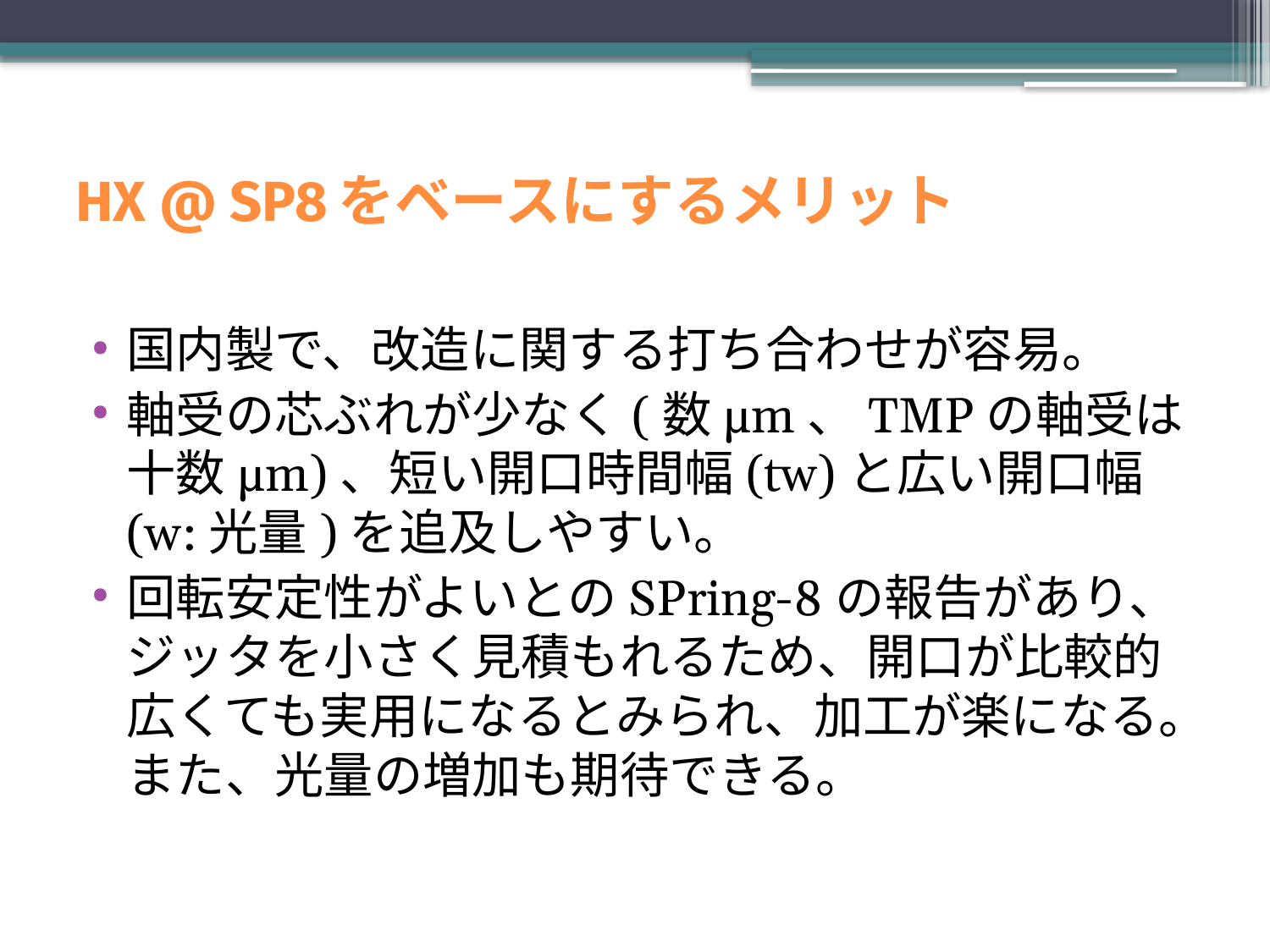

# HX @ SP8をベースにするメリット
国内製で、改造に関する打ち合わせが容易。
軸受の芯ぶれが少なく(数μm、TMPの軸受は十数μm)、短い開口時間幅(tw)と広い開口幅(w:光量)を追及しやすい。
回転安定性がよいとのSPring-8の報告があり、ジッタを小さく見積もれるため、開口が比較的広くても実用になるとみられ、加工が楽になる。また、光量の増加も期待できる。